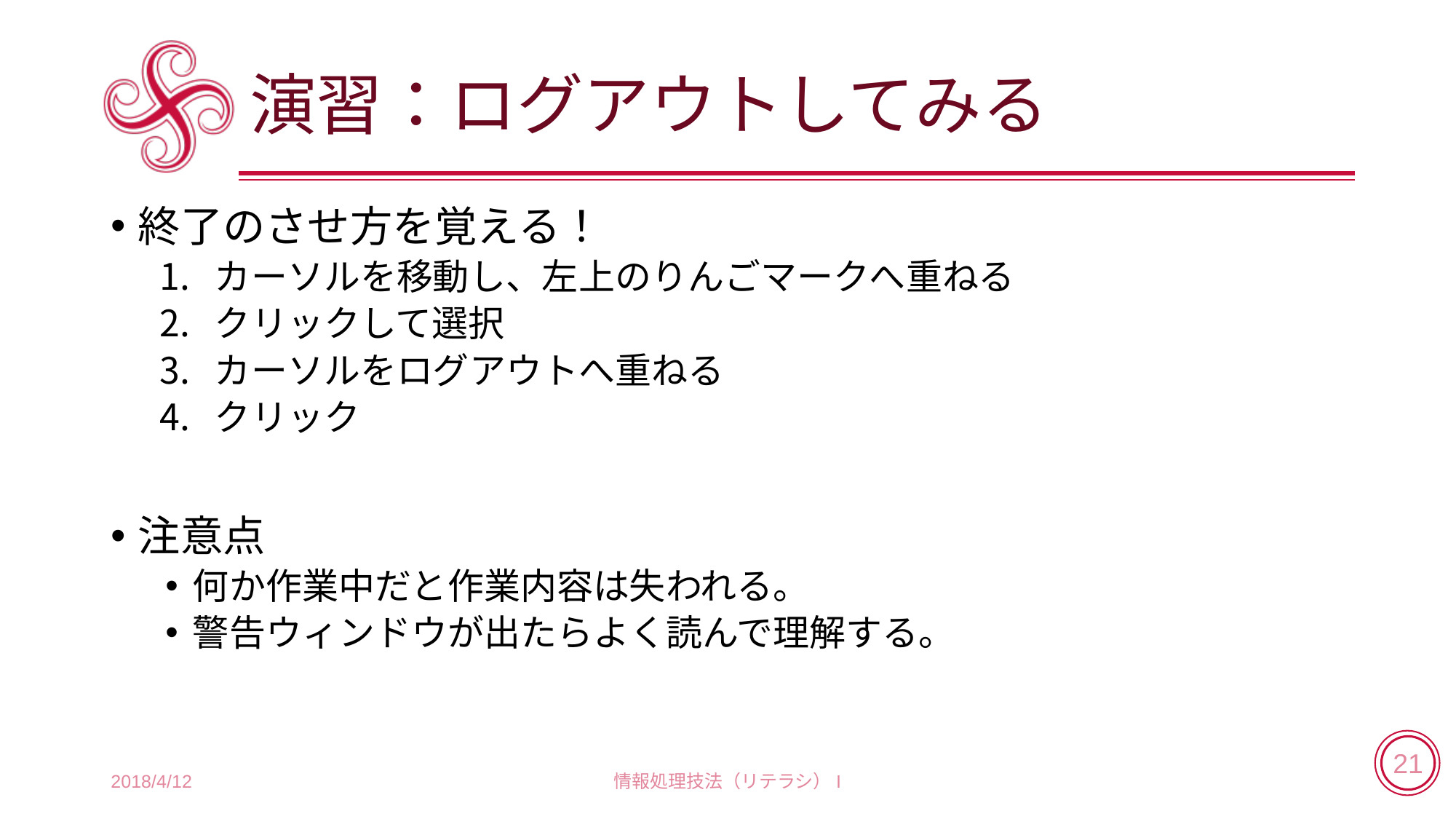

# 演習：ログアウトしてみる
終了のさせ方を覚える！
カーソルを移動し、左上のりんごマークへ重ねる
クリックして選択
カーソルをログアウトへ重ねる
クリック

注意点
何か作業中だと作業内容は失われる。
警告ウィンドウが出たらよく読んで理解する。
2018/4/12
情報処理技法（リテラシ）I